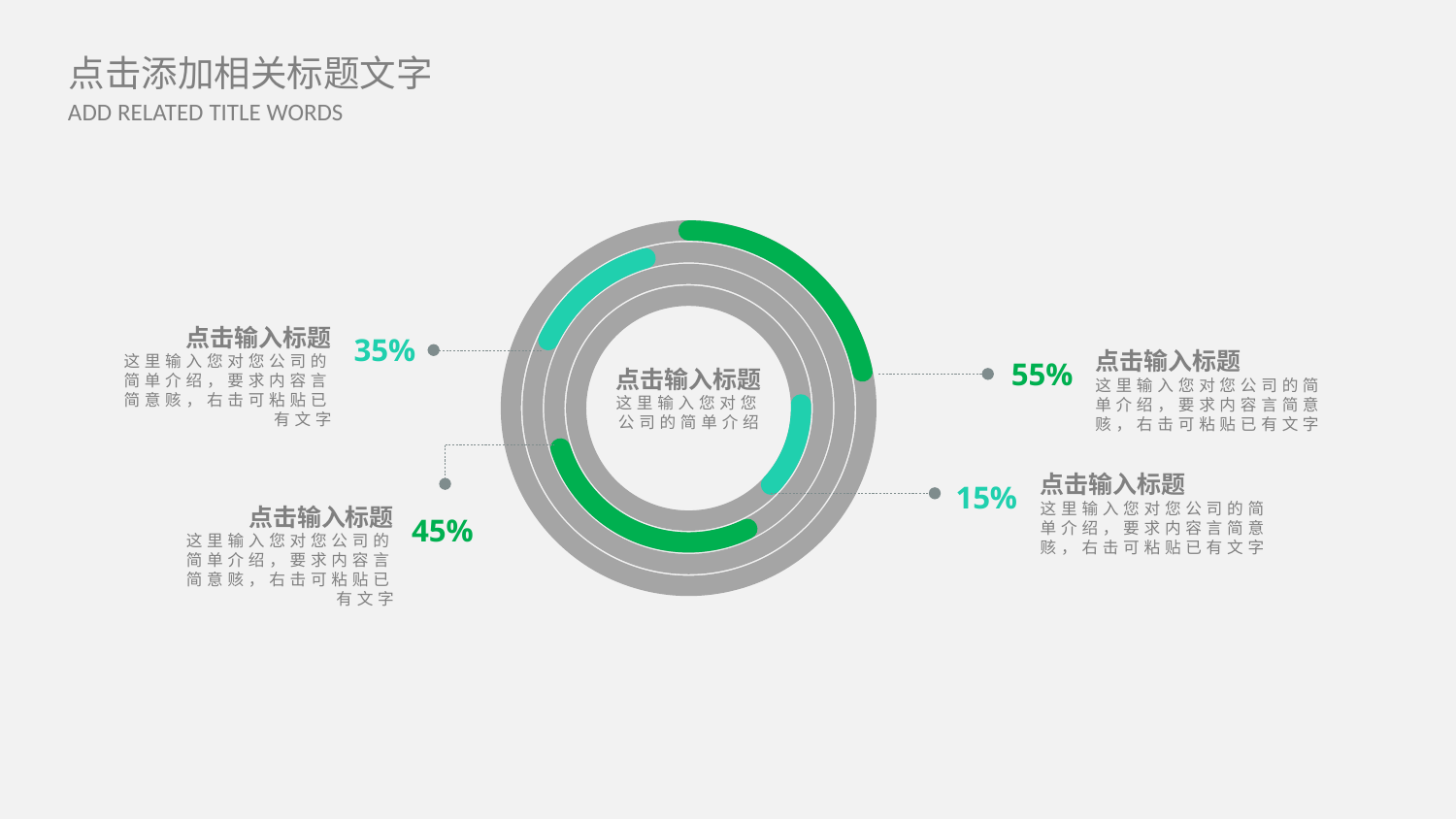

点击输入标题
这里输入您对您公司的简单介绍，要求内容言简意赅，右击可粘贴已有文字
35%
点击输入标题
这里输入您对您公司的简单介绍，要求内容言简意赅，右击可粘贴已有文字
55%
点击输入标题
这里输入您对您公司的简单介绍
点击输入标题
这里输入您对您公司的简单介绍，要求内容言简意赅，右击可粘贴已有文字
15%
点击输入标题
这里输入您对您公司的简单介绍，要求内容言简意赅，右击可粘贴已有文字
45%